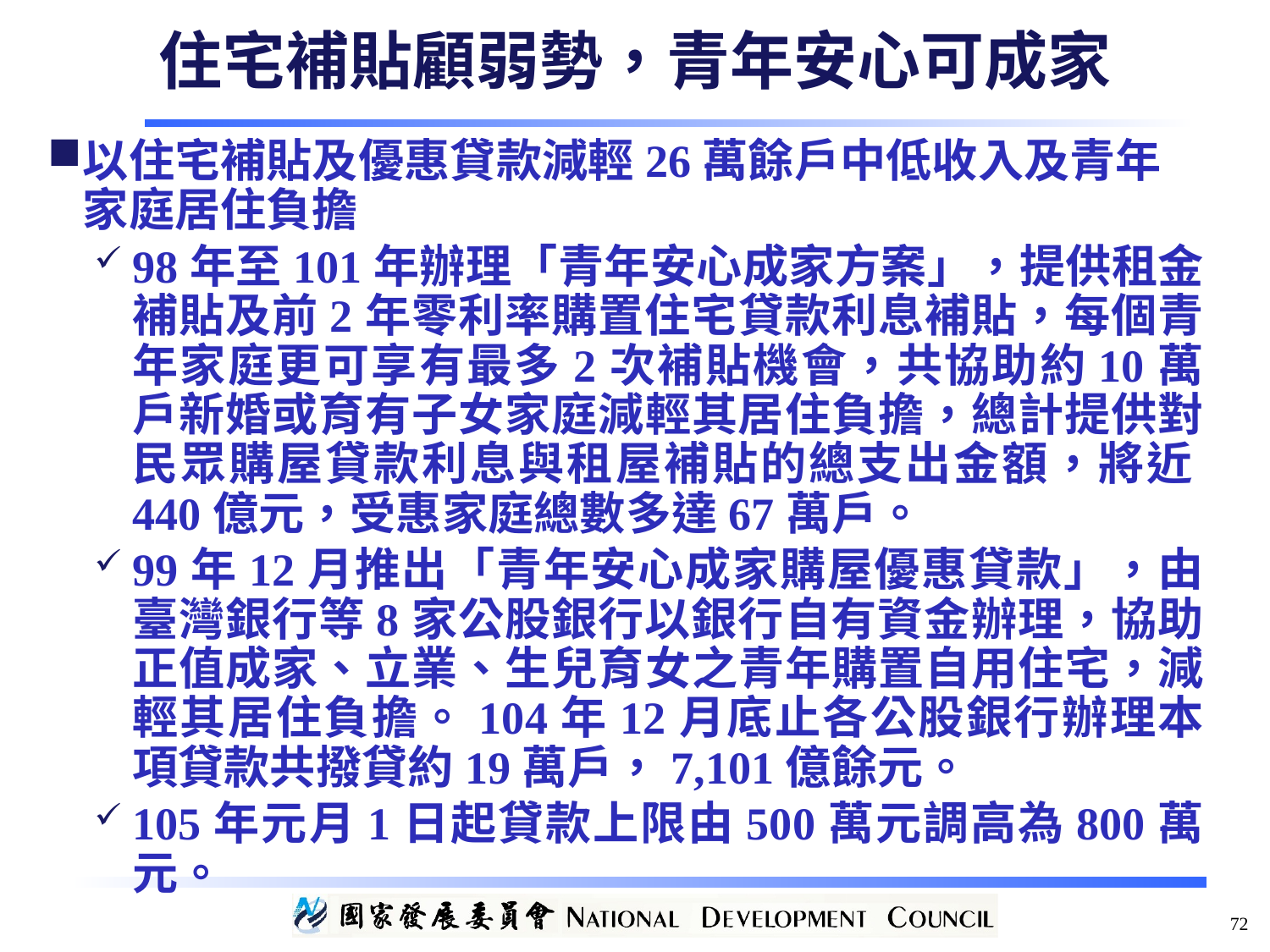

住宅補貼顧弱勢，青年安心可成家
以住宅補貼及優惠貸款減輕26萬餘戶中低收入及青年家庭居住負擔
98年至101年辦理「青年安心成家方案」，提供租金補貼及前2年零利率購置住宅貸款利息補貼，每個青年家庭更可享有最多2次補貼機會，共協助約10萬戶新婚或育有子女家庭減輕其居住負擔，總計提供對民眾購屋貸款利息與租屋補貼的總支出金額，將近440億元，受惠家庭總數多達67萬戶。
99年12月推出「青年安心成家購屋優惠貸款」，由臺灣銀行等8家公股銀行以銀行自有資金辦理，協助正值成家、立業、生兒育女之青年購置自用住宅，減輕其居住負擔。104年12月底止各公股銀行辦理本項貸款共撥貸約19萬戶，7,101億餘元。
105年元月1日起貸款上限由500萬元調高為800萬元。

72